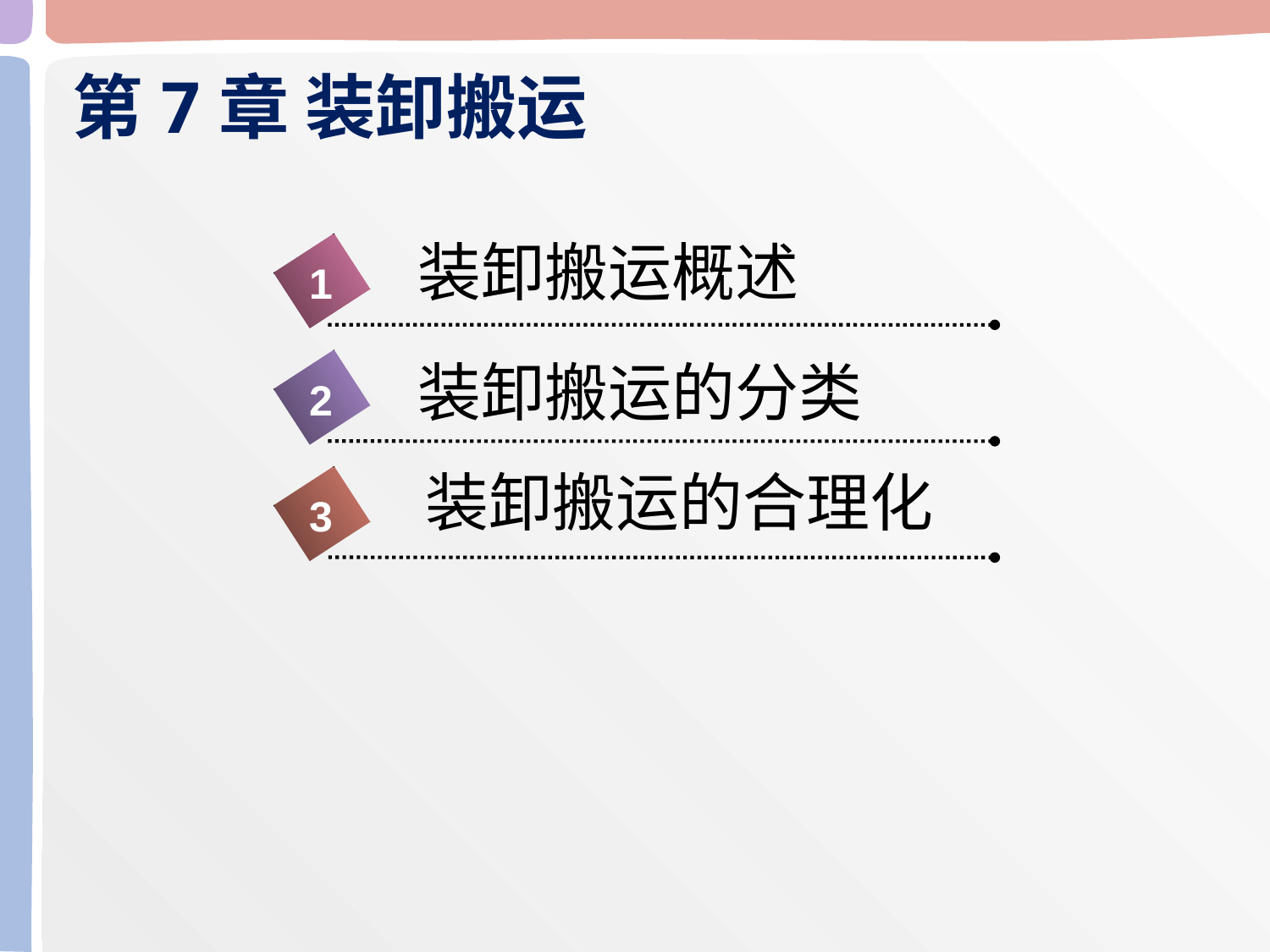

第7章 装卸搬运
装卸搬运概述

1

装卸搬运的分类

2

装卸搬运的合理化

3